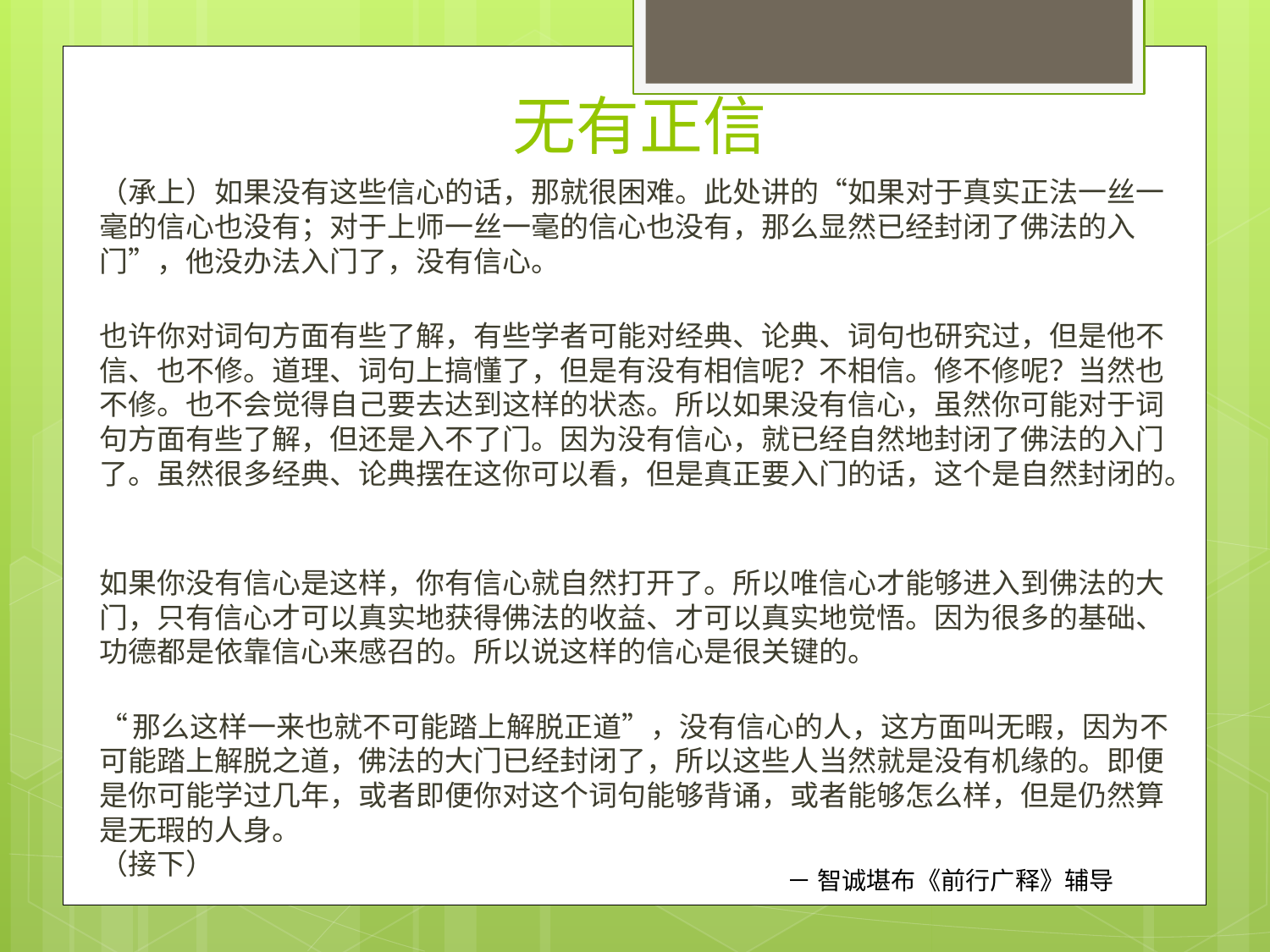

# 无有正信
（承上）如果没有这些信心的话，那就很困难。此处讲的“如果对于真实正法一丝一毫的信心也没有；对于上师一丝一毫的信心也没有，那么显然已经封闭了佛法的入门”，他没办法入门了，没有信心。
也许你对词句方面有些了解，有些学者可能对经典、论典、词句也研究过，但是他不信、也不修。道理、词句上搞懂了，但是有没有相信呢？不相信。修不修呢？当然也不修。也不会觉得自己要去达到这样的状态。所以如果没有信心，虽然你可能对于词句方面有些了解，但还是入不了门。因为没有信心，就已经自然地封闭了佛法的入门了。虽然很多经典、论典摆在这你可以看，但是真正要入门的话，这个是自然封闭的。
如果你没有信心是这样，你有信心就自然打开了。所以唯信心才能够进入到佛法的大门，只有信心才可以真实地获得佛法的收益、才可以真实地觉悟。因为很多的基础、功德都是依靠信心来感召的。所以说这样的信心是很关键的。
“那么这样一来也就不可能踏上解脱正道”，没有信心的人，这方面叫无暇，因为不可能踏上解脱之道，佛法的大门已经封闭了，所以这些人当然就是没有机缘的。即便是你可能学过几年，或者即便你对这个词句能够背诵，或者能够怎么样，但是仍然算是无瑕的人身。
（接下）
－ 智诚堪布《前行广释》辅导